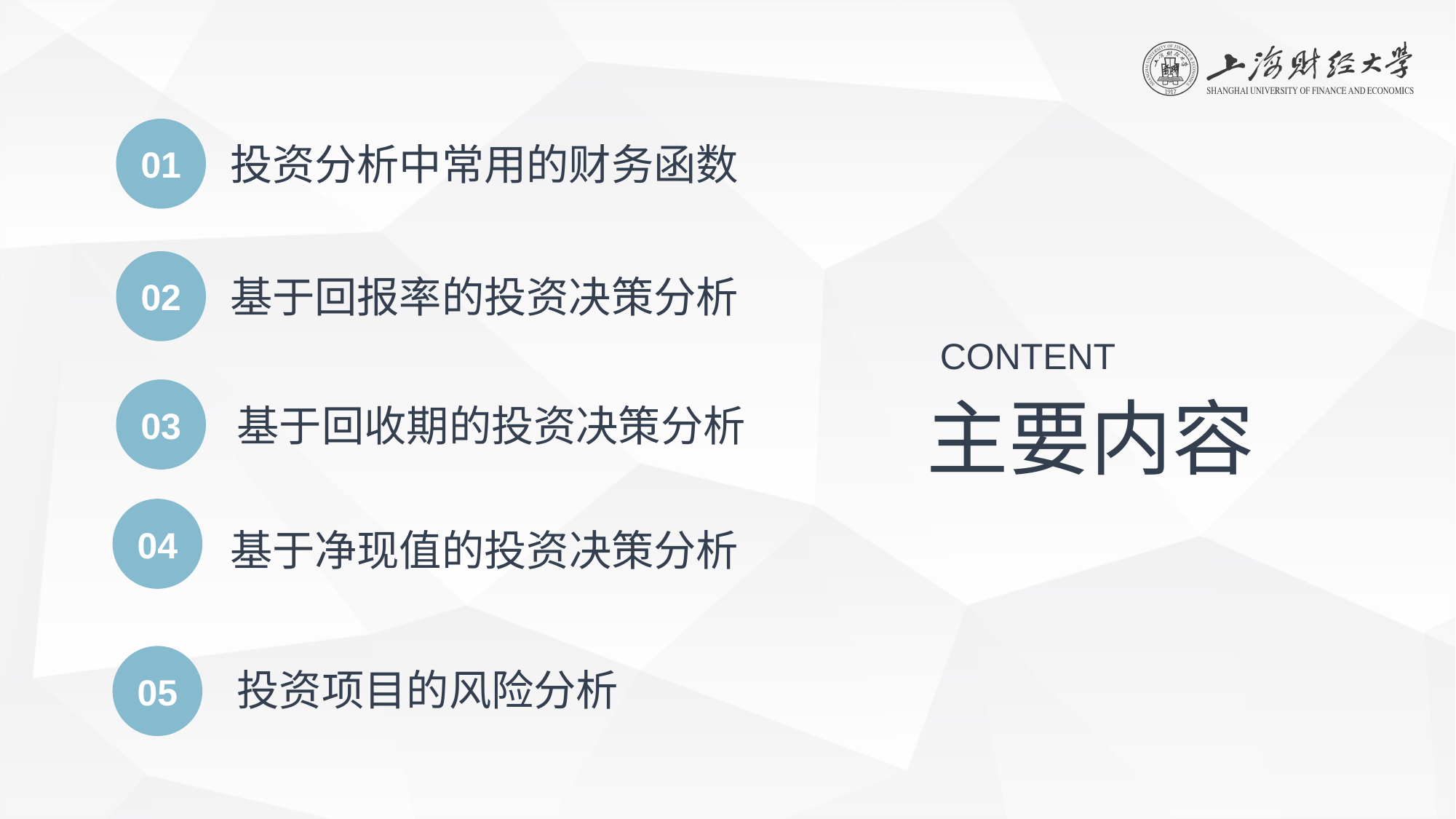

01
投资分析中常用的财务函数
02
基于回报率的投资决策分析
CONTENT
03
主要内容
基于回收期的投资决策分析
04
基于净现值的投资决策分析
05
投资项目的风险分析